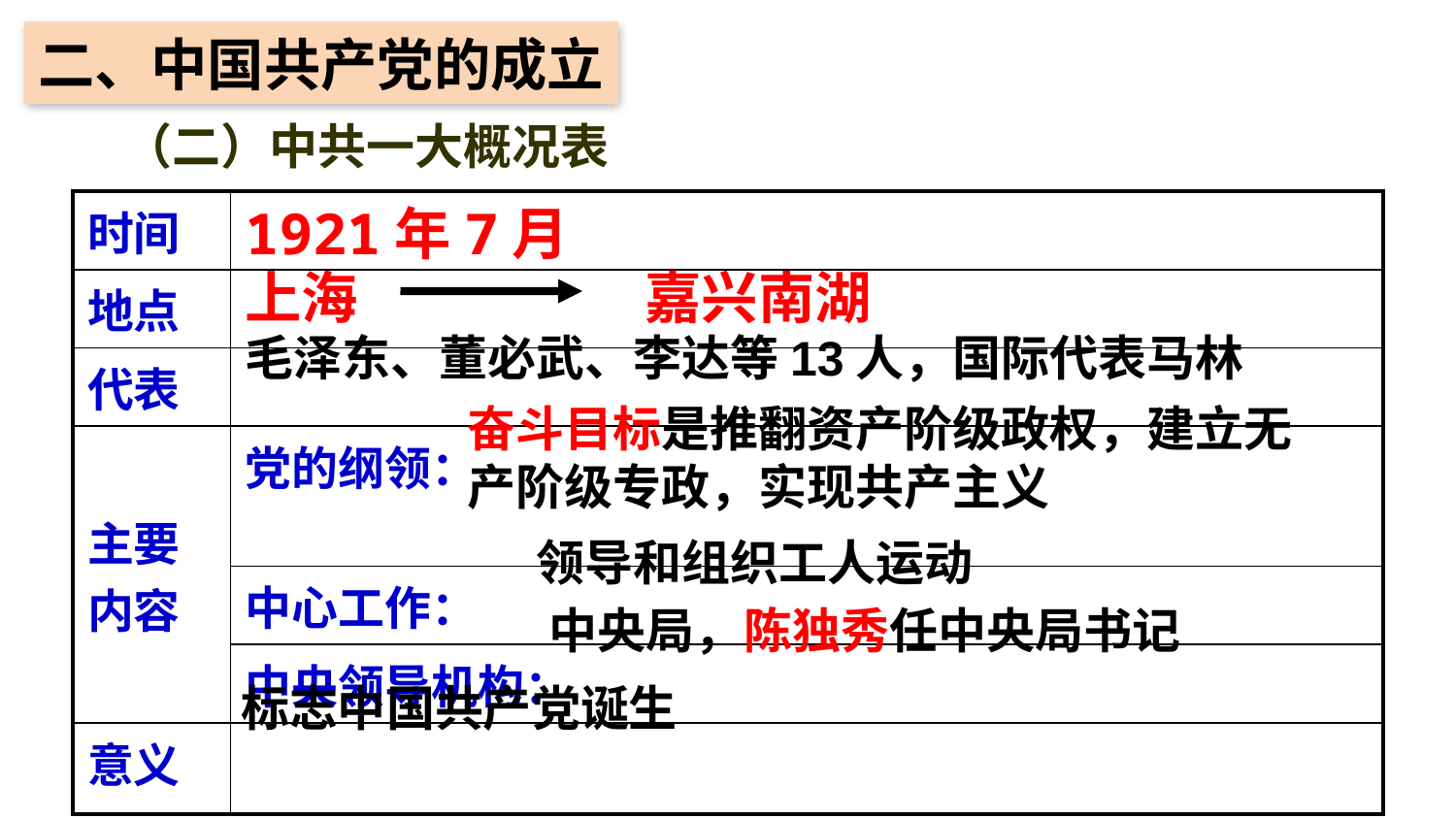

二、中国共产党的成立

（二）中共一大概况表
1921年7月
| 时间 |  |
| --- | --- |
| 地点 |  |
| 代表 |  |
| 主要内容 | 党的纲领： |
|  | 中心工作： |
|  | 中央领导机构： |
| 意义 |  |
上海
嘉兴南湖

毛泽东、董必武、李达等13人，国际代表马林
奋斗目标是推翻资产阶级政权，建立无产阶级专政，实现共产主义
领导和组织工人运动
中央局，陈独秀任中央局书记
标志中国共产党诞生